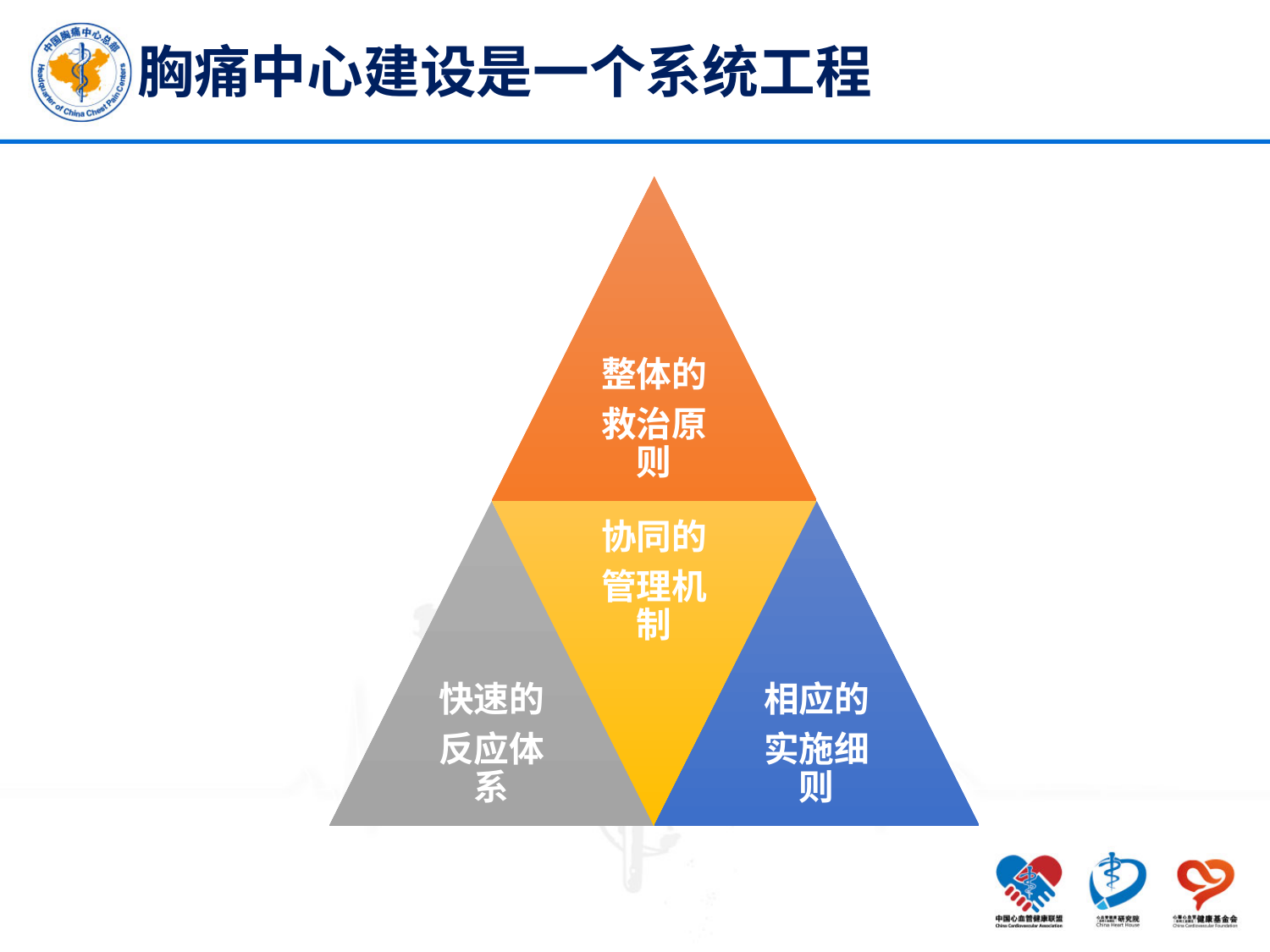

# 胸痛中心建设是一个系统工程
整体的
救治原则
快速的
反应体系
协同的
管理机制
相应的
实施细则